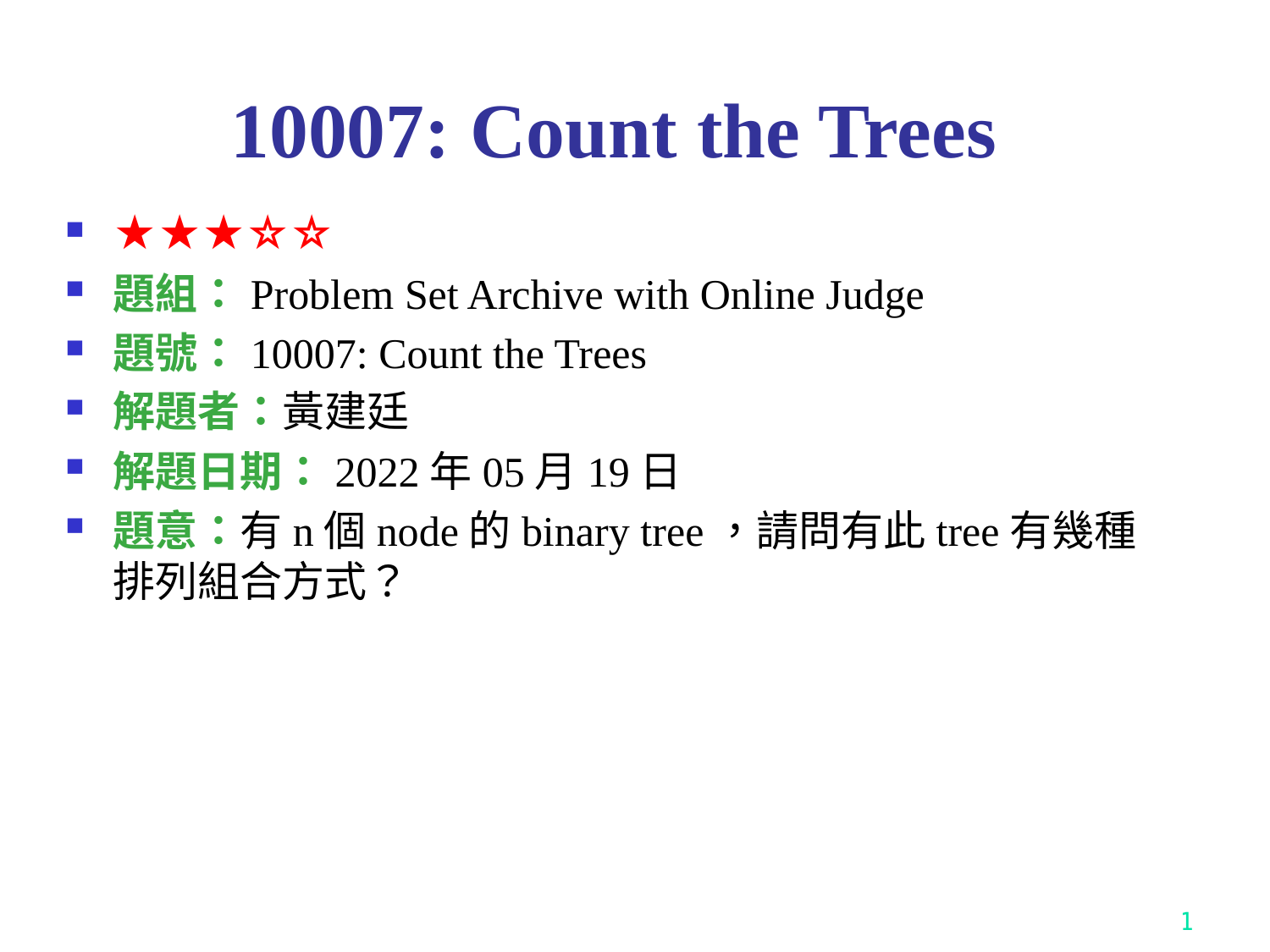

# 10007: Count the Trees
★★★☆☆
題組：Problem Set Archive with Online Judge
題號：10007: Count the Trees
解題者：黃建廷
解題日期：2022年05月19日
題意：有n個node的binary tree，請問有此tree有幾種排列組合方式？
1